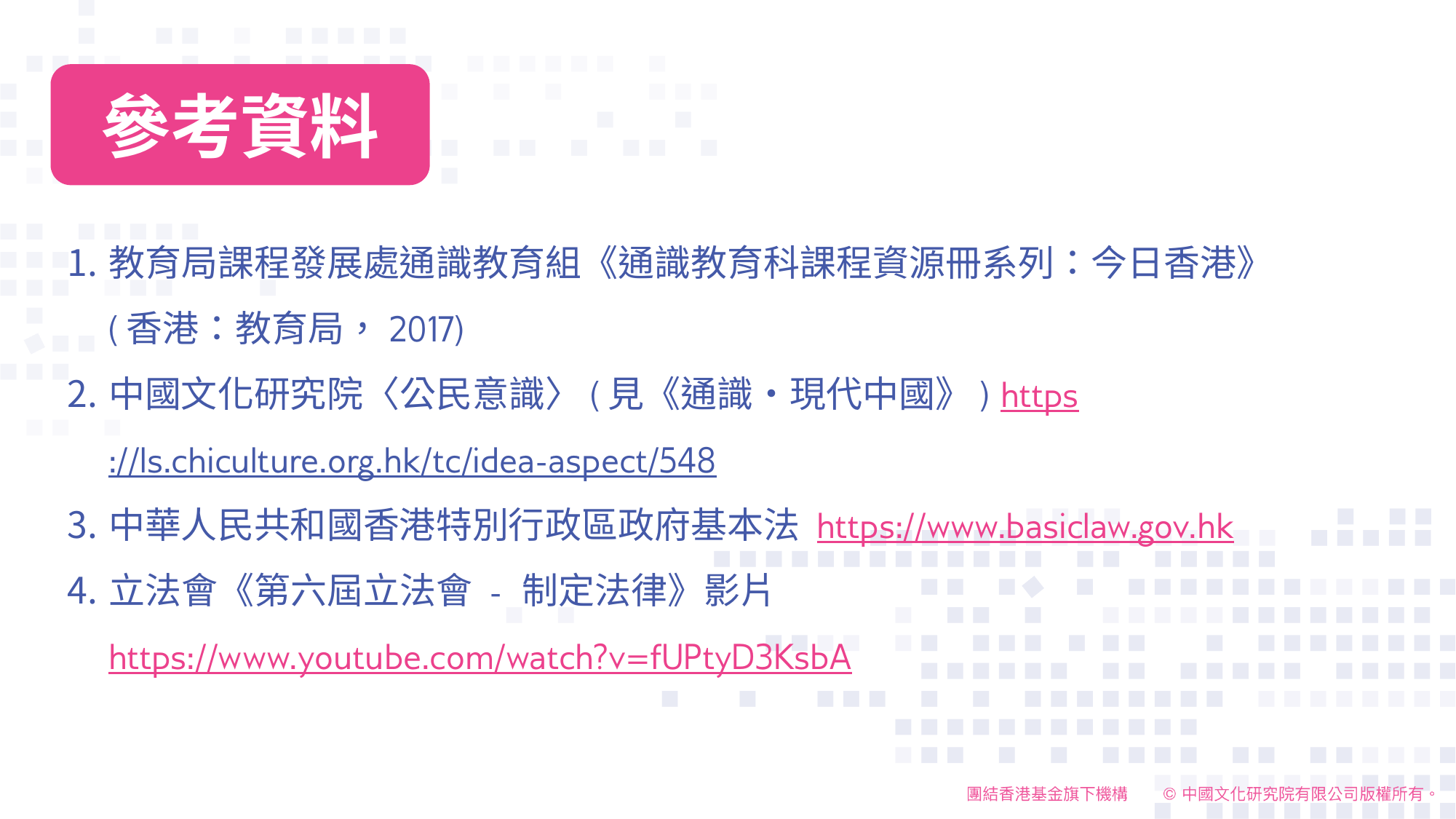

參考資料
教育局課程發展處通識教育組《通識教育科課程資源冊系列：今日香港》(香港：教育局，2017)
中國文化研究院〈公民意識〉(見《通識‧現代中國》) https://ls.chiculture.org.hk/tc/idea-aspect/548
中華人民共和國香港特別行政區政府基本法 https://www.basiclaw.gov.hk
立法會《第六屆立法會 - 制定法律》影片https://www.youtube.com/watch?v=fUPtyD3KsbA